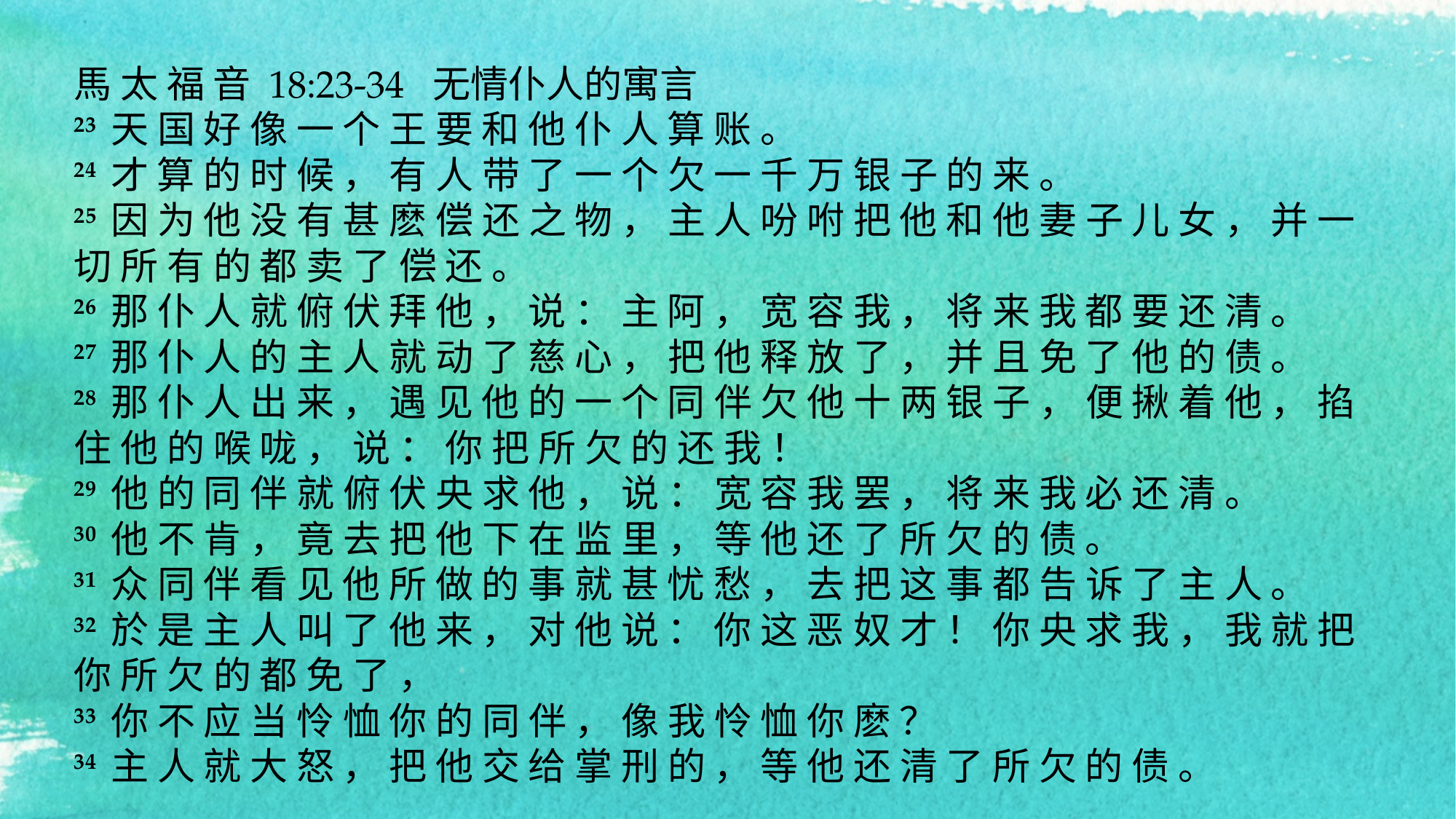

馬 太 福 音 18:23-34  无情仆人的寓言
23 天 国 好 像 一 个 王 要 和 他 仆 人 算 账 。
24 才 算 的 时 候 ， 有 人 带 了 一 个 欠 一 千 万 银 子 的 来 。
25 因 为 他 没 有 甚 麽 偿 还 之 物 ， 主 人 吩 咐 把 他 和 他 妻 子 儿 女 ， 并 一 切 所 有 的 都 卖 了 偿 还 。
26 那 仆 人 就 俯 伏 拜 他 ， 说 ： 主 阿 ， 宽 容 我 ， 将 来 我 都 要 还 清 。
27 那 仆 人 的 主 人 就 动 了 慈 心 ， 把 他 释 放 了 ， 并 且 免 了 他 的 债 。
28 那 仆 人 出 来 ， 遇 见 他 的 一 个 同 伴 欠 他 十 两 银 子 ， 便 揪 着 他 ， 掐 住 他 的 喉 咙 ， 说 ： 你 把 所 欠 的 还 我 ！
29 他 的 同 伴 就 俯 伏 央 求 他 ， 说 ： 宽 容 我 罢 ， 将 来 我 必 还 清 。
30 他 不 肯 ， 竟 去 把 他 下 在 监 里 ， 等 他 还 了 所 欠 的 债 。
31 众 同 伴 看 见 他 所 做 的 事 就 甚 忧 愁 ， 去 把 这 事 都 告 诉 了 主 人 。
32 於 是 主 人 叫 了 他 来 ， 对 他 说 ： 你 这 恶 奴 才 ！ 你 央 求 我 ， 我 就 把 你 所 欠 的 都 免 了 ，
33 你 不 应 当 怜 恤 你 的 同 伴 ， 像 我 怜 恤 你 麽 ？
34 主 人 就 大 怒 ， 把 他 交 给 掌 刑 的 ， 等 他 还 清 了 所 欠 的 债 。